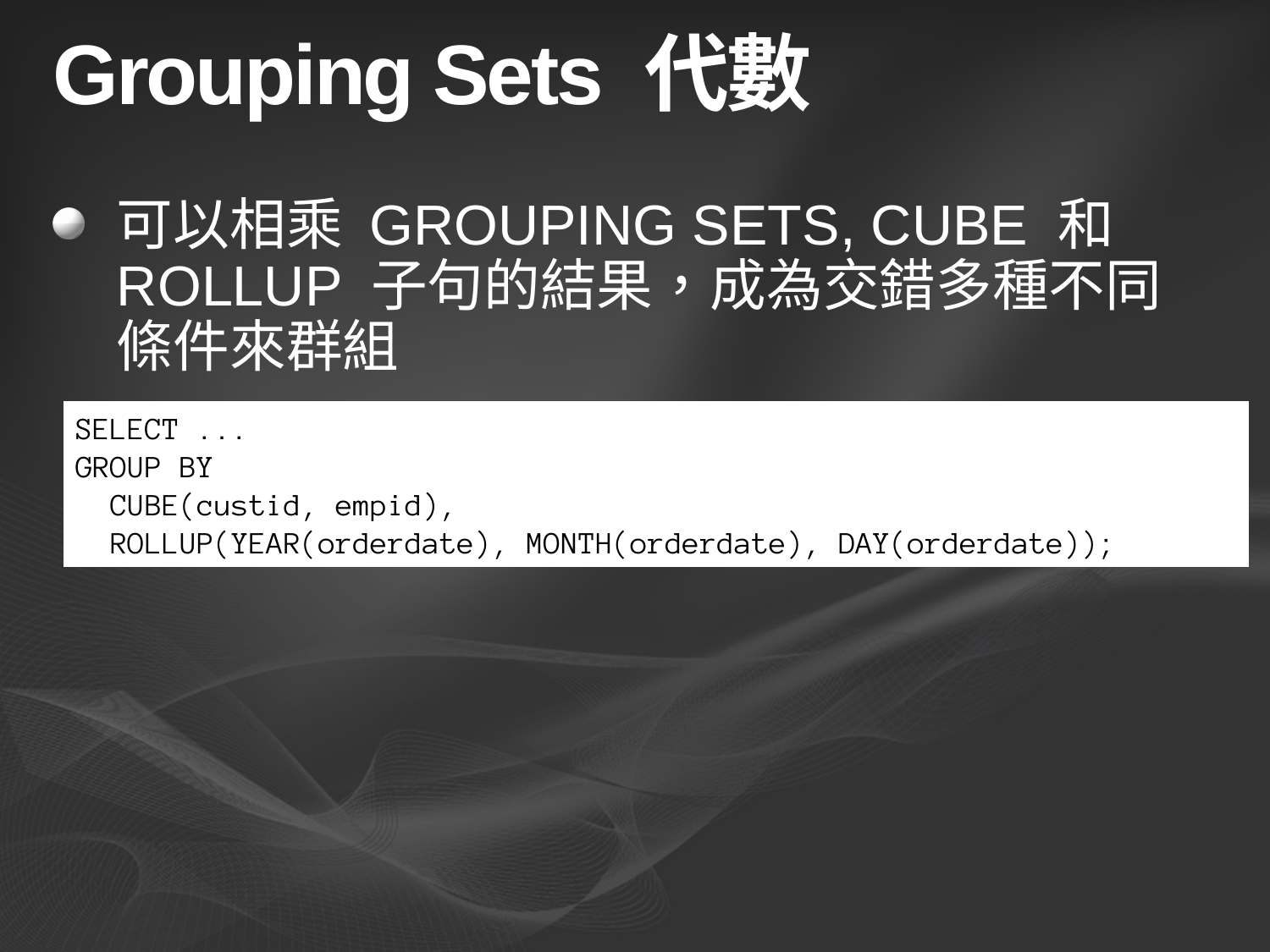

# Grouping Sets 代數
可以相乘 GROUPING SETS, CUBE 和 ROLLUP 子句的結果，成為交錯多種不同條件來群組
SELECT ...
GROUP BY
  CUBE(custid, empid),
  ROLLUP(YEAR(orderdate), MONTH(orderdate), DAY(orderdate));